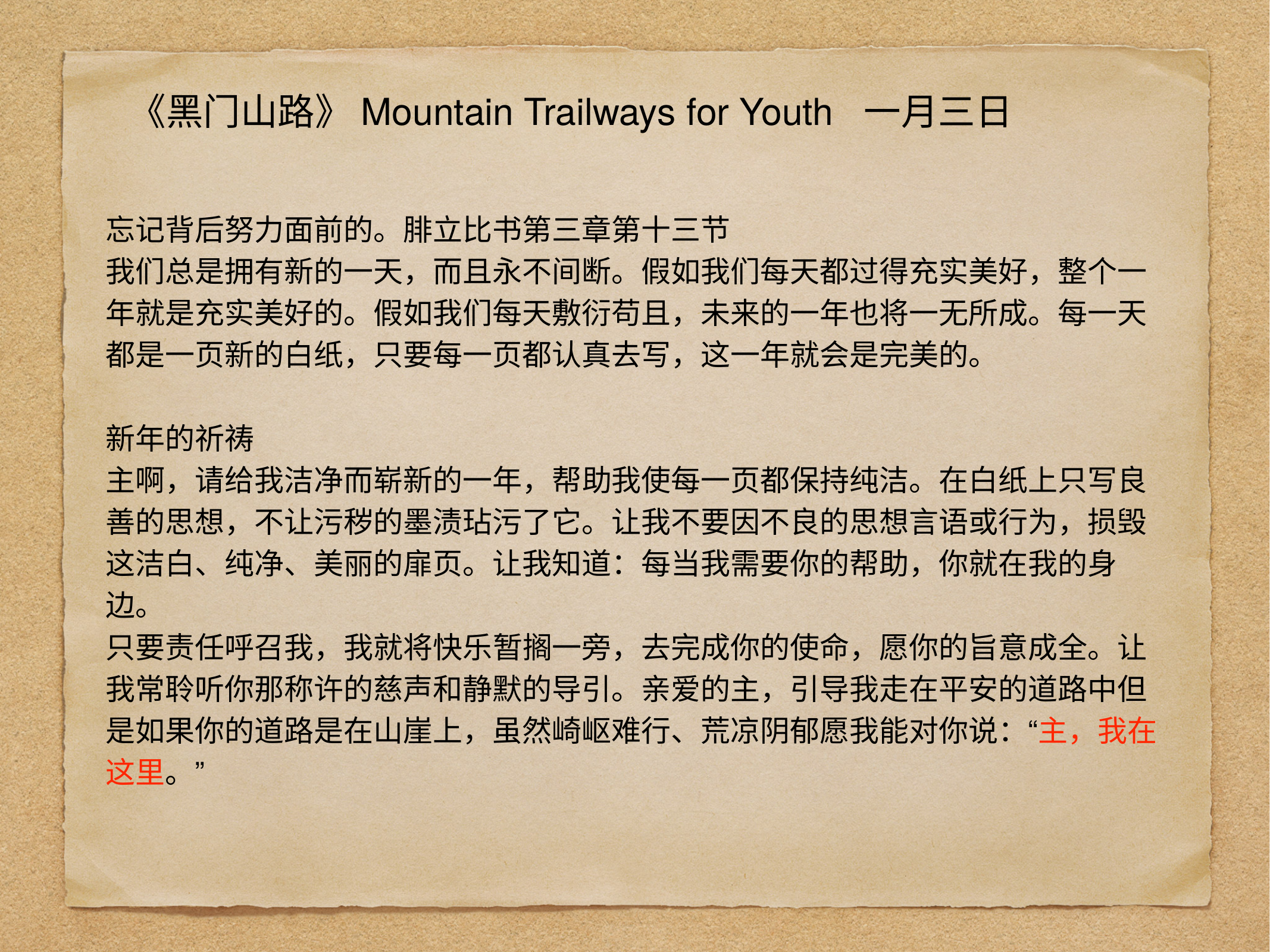

# 《黑门山路》Mountain Trailways for Youth  一月三日
忘记背后努力面前的。腓立比书第三章第十三节
我们总是拥有新的一天，而且永不间断。假如我们每天都过得充实美好，整个一年就是充实美好的。假如我们每天敷衍苟且，未来的一年也将一无所成。每一天都是一页新的白纸，只要每一页都认真去写，这一年就会是完美的。

新年的祈祷
主啊，请给我洁净而崭新的一年，帮助我使每一页都保持纯洁。在白纸上只写良善的思想，不让污秽的墨渍玷污了它。让我不要因不良的思想言语或行为，损毁这洁白、纯净、美丽的扉页。让我知道：每当我需要你的帮助，你就在我的身边。
只要责任呼召我，我就将快乐暂搁一旁，去完成你的使命，愿你的旨意成全。让我常聆听你那称许的慈声和静默的导引。亲爱的主，引导我走在平安的道路中但是如果你的道路是在山崖上，虽然崎岖难行、荒凉阴郁愿我能对你说：“主，我在这里。”